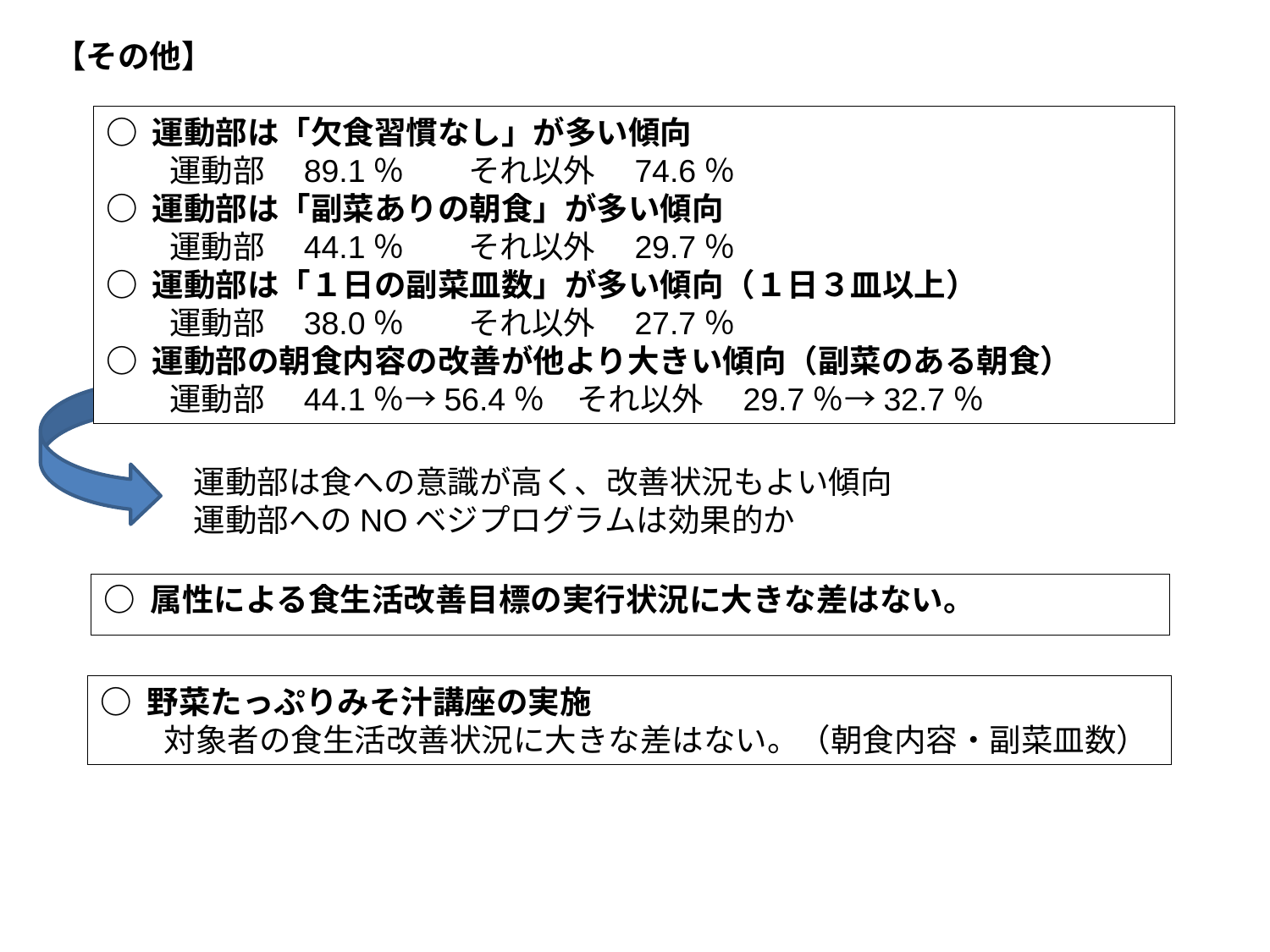

【その他】
○ 運動部は「欠食習慣なし」が多い傾向
　　運動部　89.1％　　それ以外　74.6％
○ 運動部は「副菜ありの朝食」が多い傾向
　　運動部　44.1％　　それ以外　29.7％
○ 運動部は「１日の副菜皿数」が多い傾向（１日３皿以上）
　　運動部　38.0％　　それ以外　27.7％
○ 運動部の朝食内容の改善が他より大きい傾向（副菜のある朝食）
　　運動部　44.1％→56.4％　それ以外　29.7％→32.7％

運動部は食への意識が高く、改善状況もよい傾向
運動部へのNOベジプログラムは効果的か
○ 属性による食生活改善目標の実行状況に大きな差はない。

○ 野菜たっぷりみそ汁講座の実施
　　対象者の食生活改善状況に大きな差はない。（朝食内容・副菜皿数）